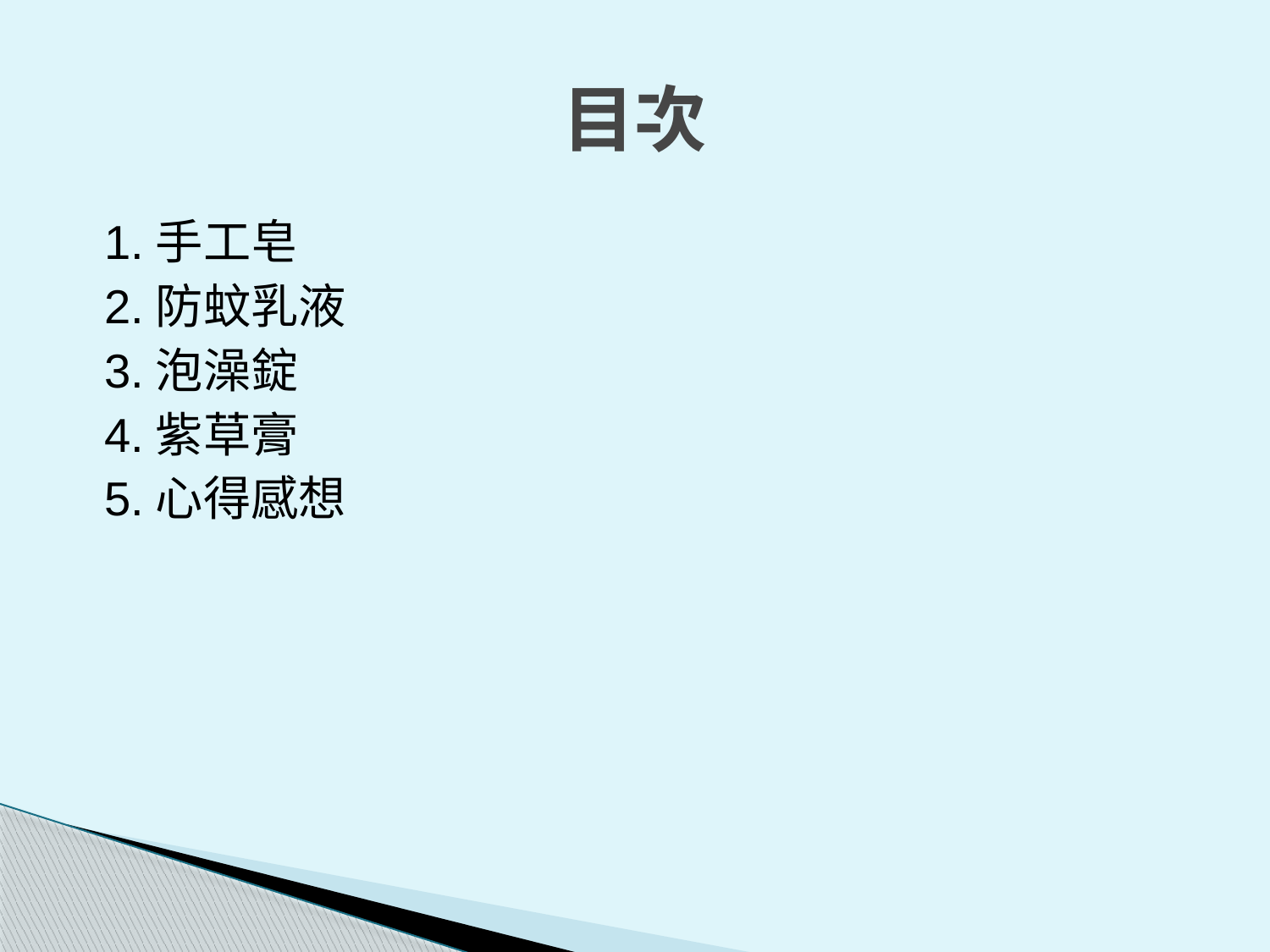

# 目次
 1.手工皂
 2.防蚊乳液
 3.泡澡錠
 4.紫草膏
 5.心得感想